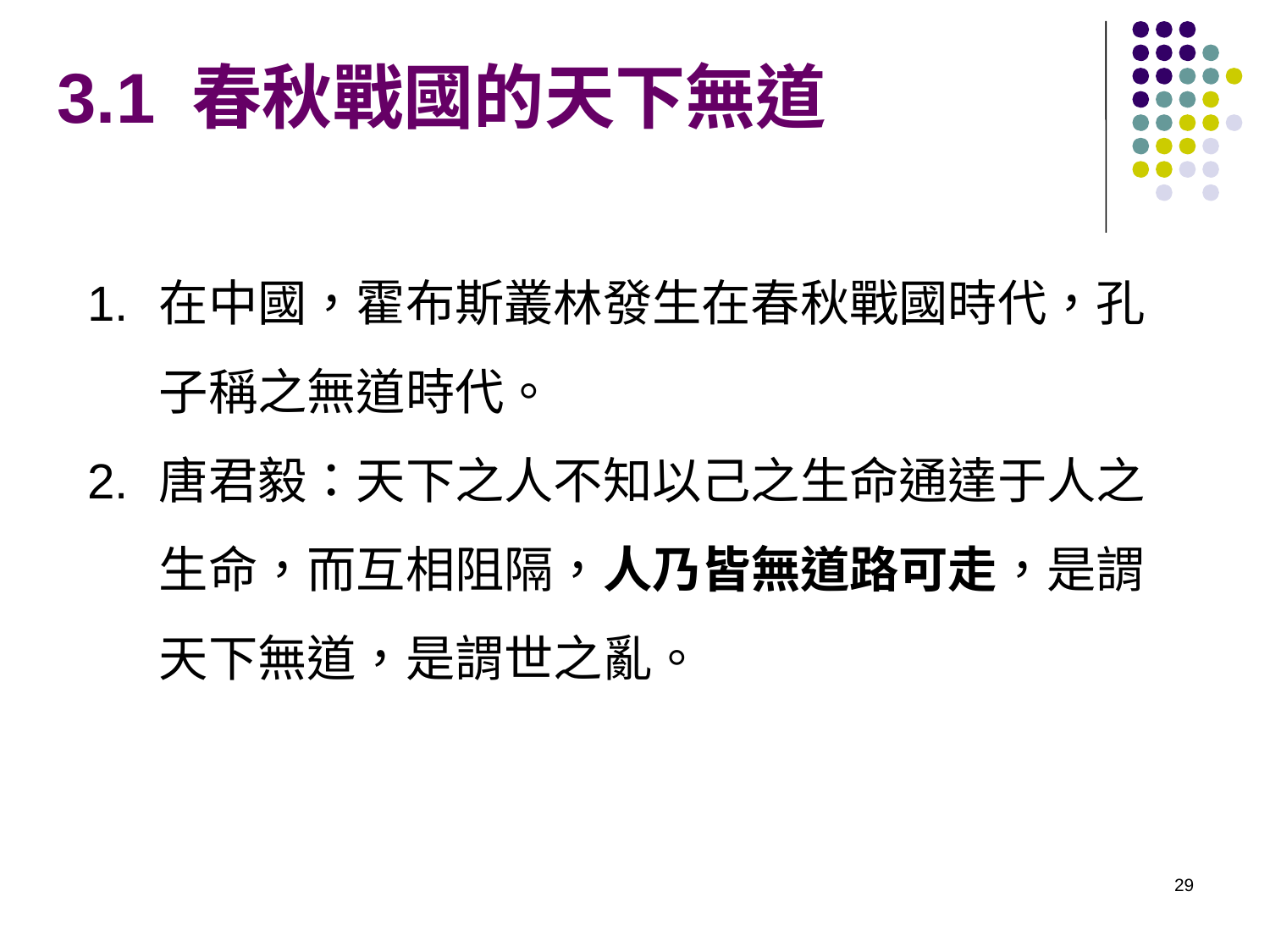

3.1 春秋戰國的天下無道

在中國，霍布斯叢林發生在春秋戰國時代，孔子稱之無道時代。
唐君毅：天下之人不知以己之生命通達于人之生命，而互相阻隔，人乃皆無道路可走，是謂天下無道，是謂世之亂。
29